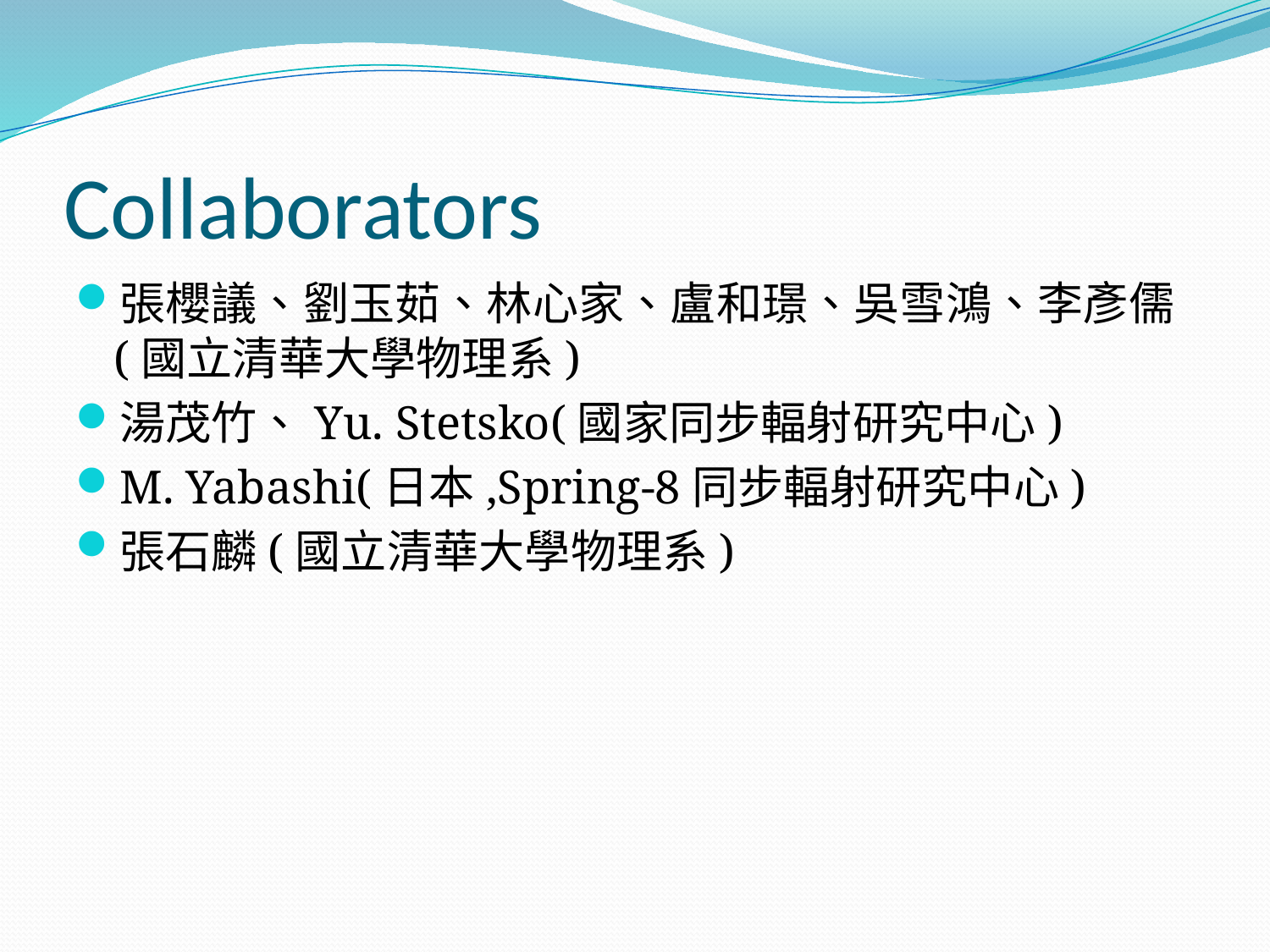

# Collaborators
張櫻議、劉玉茹、林心家、盧和璟、吳雪鴻、李彥儒(國立清華大學物理系)
湯茂竹、Yu. Stetsko(國家同步輻射研究中心)
M. Yabashi(日本,Spring-8同步輻射研究中心)
張石麟(國立清華大學物理系)